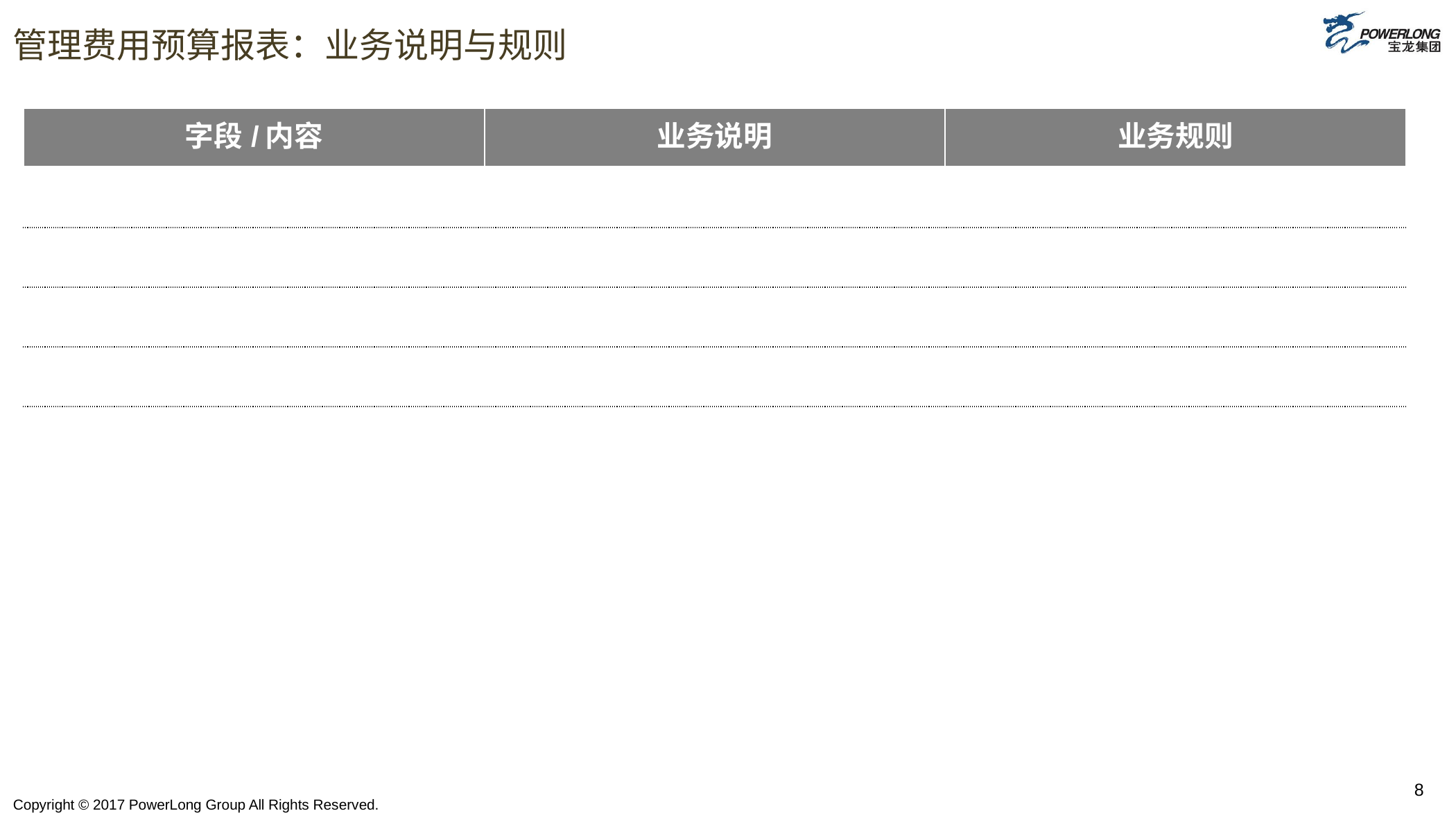

# 管理费用预算报表：业务说明与规则
| 字段/内容 | 业务说明 | 业务规则 |
| --- | --- | --- |
|  |  |  |
|  |  |  |
|  |  |  |
|  |  |  |